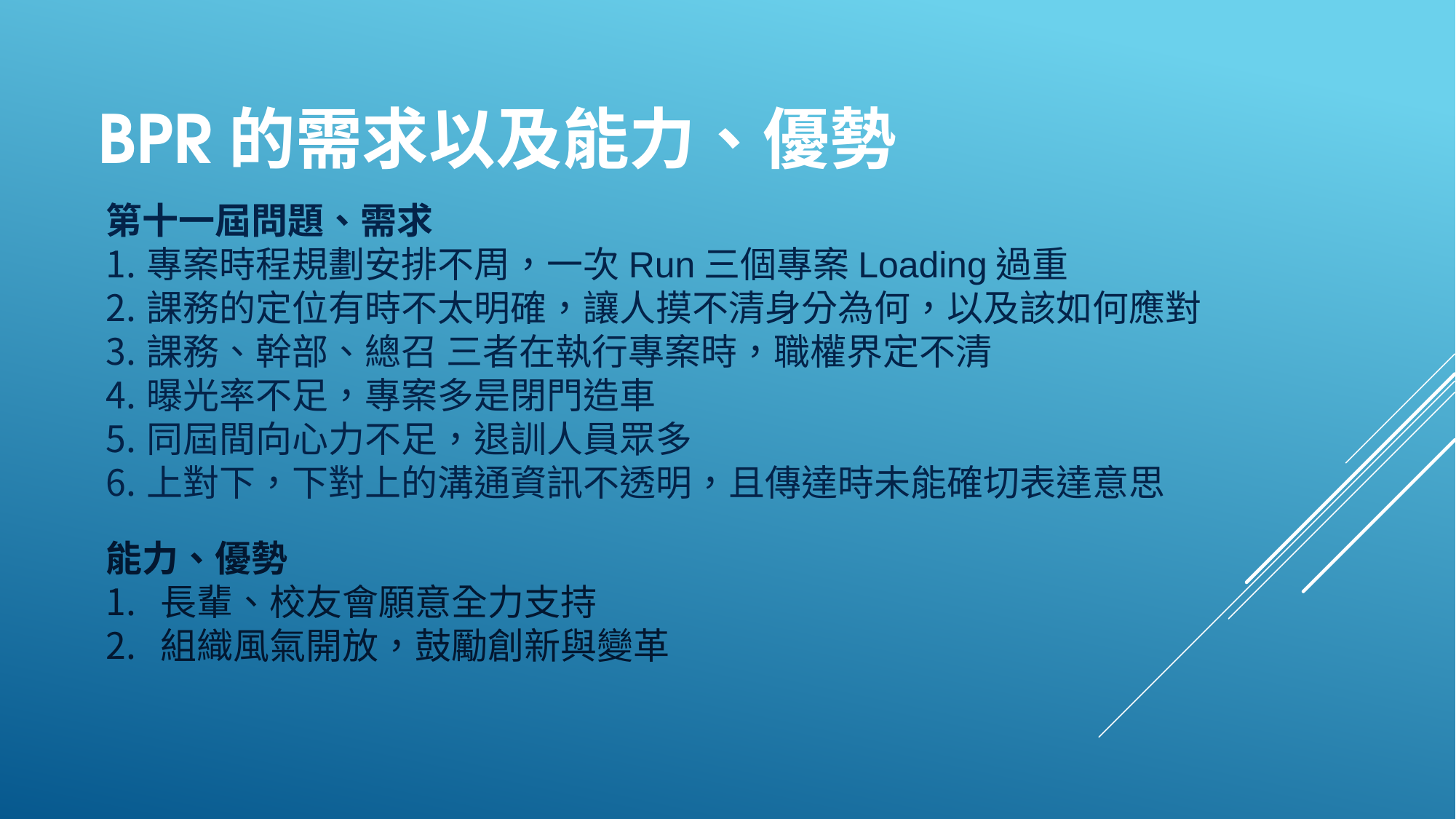

# BPR的需求以及能力、優勢
第十一屆問題、需求
專案時程規劃安排不周，一次Run三個專案Loading過重
課務的定位有時不太明確，讓人摸不清身分為何，以及該如何應對
課務、幹部、總召 三者在執行專案時，職權界定不清
曝光率不足，專案多是閉門造車
同屆間向心力不足，退訓人員眾多
上對下，下對上的溝通資訊不透明，且傳達時未能確切表達意思
能力、優勢
長輩、校友會願意全力支持
組織風氣開放，鼓勵創新與變革